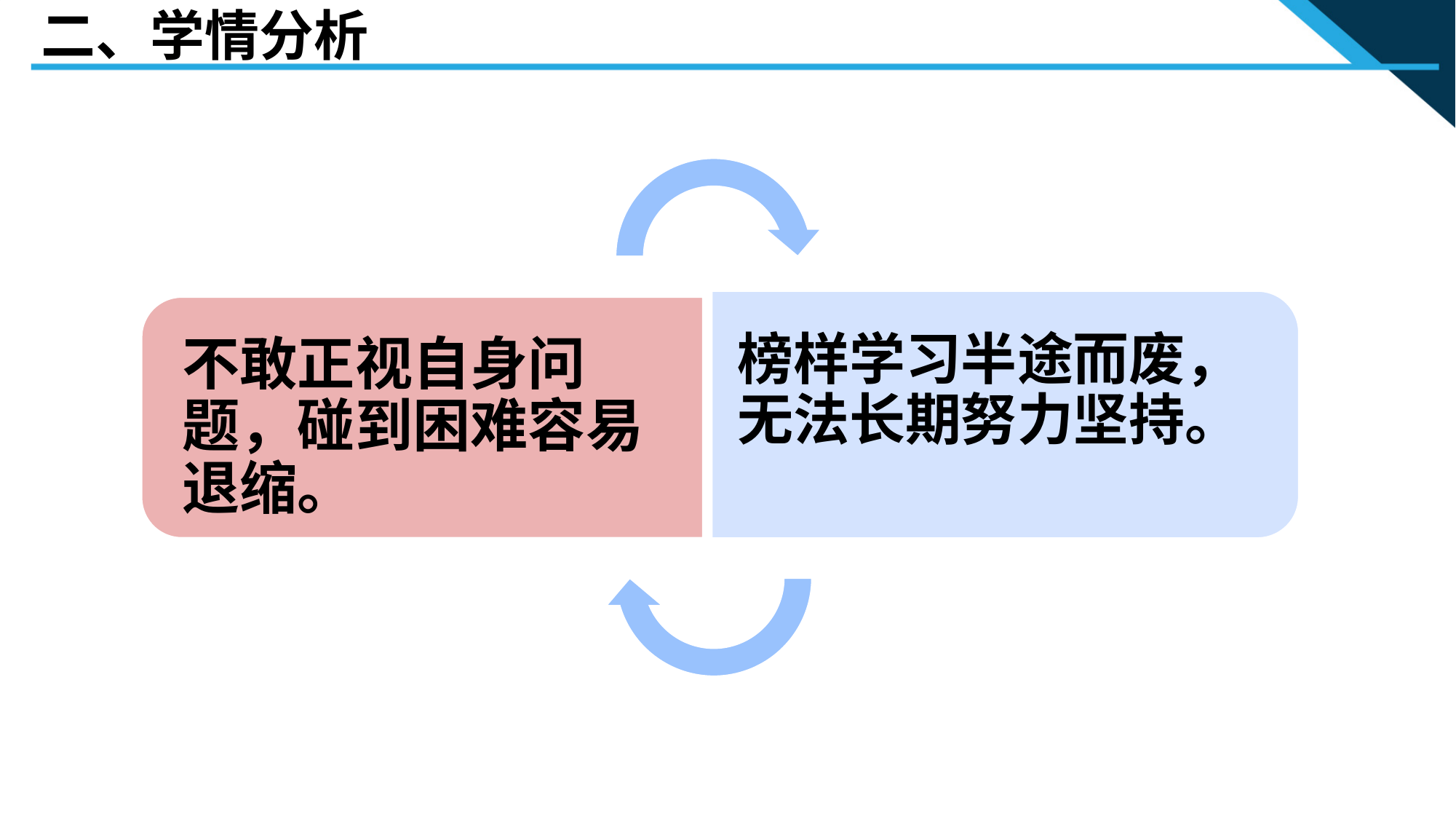

二、学情分析
不敢正视自身问题，碰到困难容易退缩。
榜样学习半途而废，无法长期努力坚持。